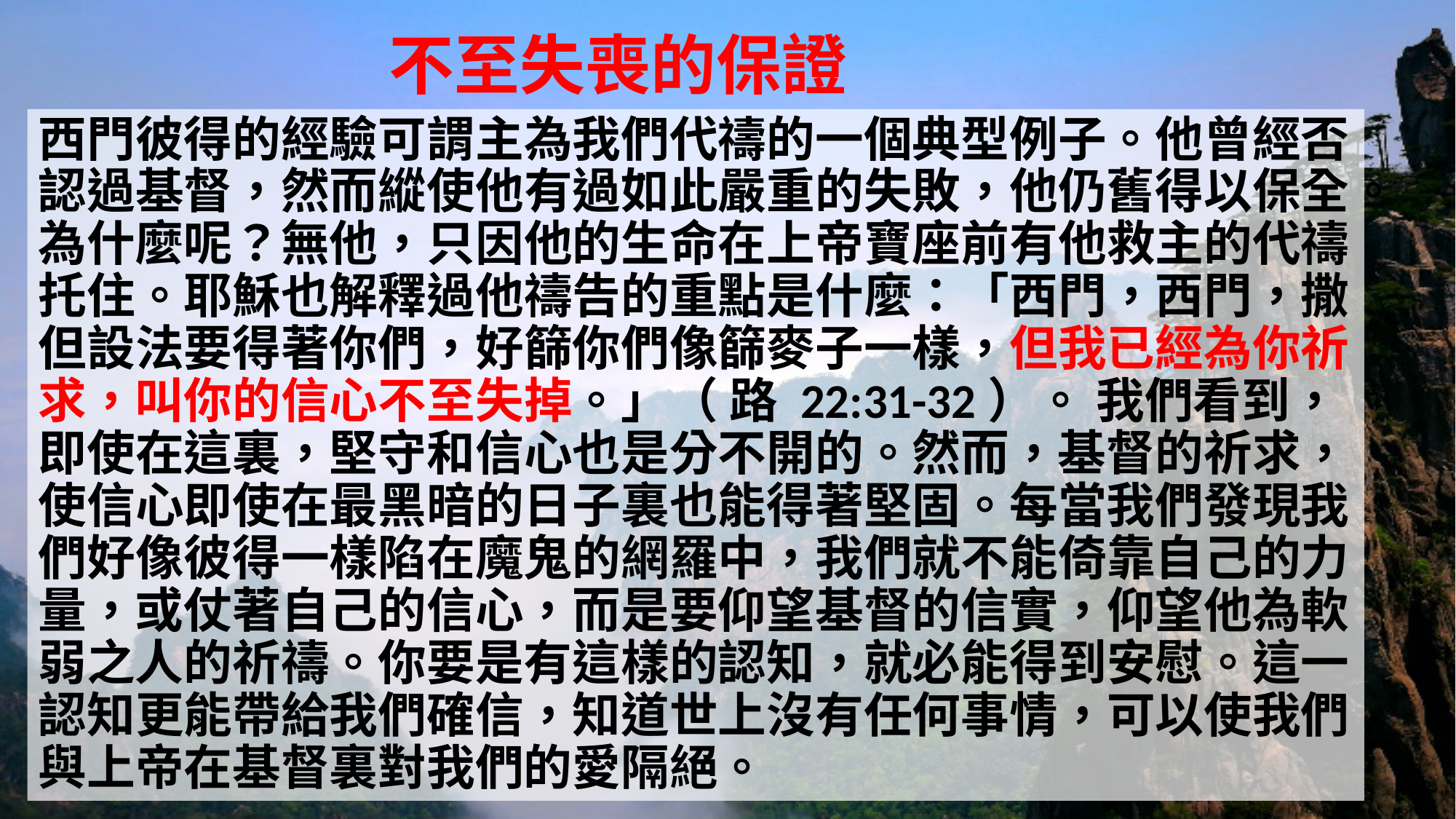

# 不至失喪的保證
西門彼得的經驗可謂主為我們代禱的一個典型例子。他曾經否認過基督，然而縱使他有過如此嚴重的失敗，他仍舊得以保全。為什麼呢？無他，只因他的生命在上帝寶座前有他救主的代禱托住。耶穌也解釋過他禱告的重點是什麼：「西門，西門，撒但設法要得著你們，好篩你們像篩麥子一樣，但我已經為你祈求，叫你的信心不至失掉。」（ 路 22:31-32）。 我們看到，即使在這裏，堅守和信心也是分不開的。然而，基督的祈求，使信心即使在最黑暗的日子裏也能得著堅固。每當我們發現我們好像彼得一樣陷在魔鬼的網羅中，我們就不能倚靠自己的力量，或仗著自己的信心，而是要仰望基督的信實，仰望他為軟弱之人的祈禱。你要是有這樣的認知，就必能得到安慰。這一認知更能帶給我們確信，知道世上沒有任何事情，可以使我們與上帝在基督裏對我們的愛隔絕。